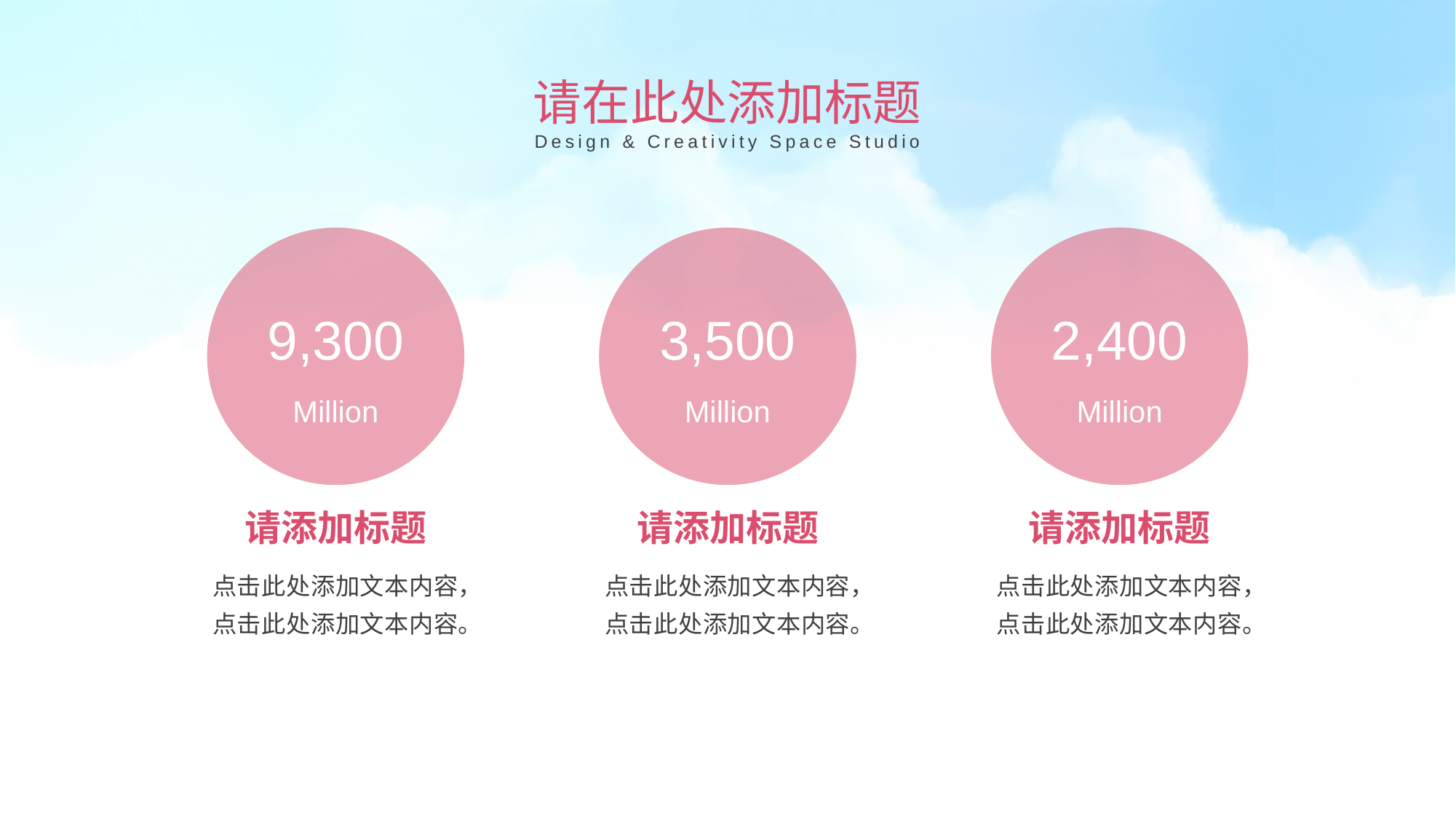

请在此处添加标题
Design & Creativity Space Studio

9,300
3,500
2,400
Million
Million
Million
请添加标题
请添加标题
请添加标题
点击此处添加文本内容，点击此处添加文本内容。
点击此处添加文本内容，点击此处添加文本内容。
点击此处添加文本内容，点击此处添加文本内容。